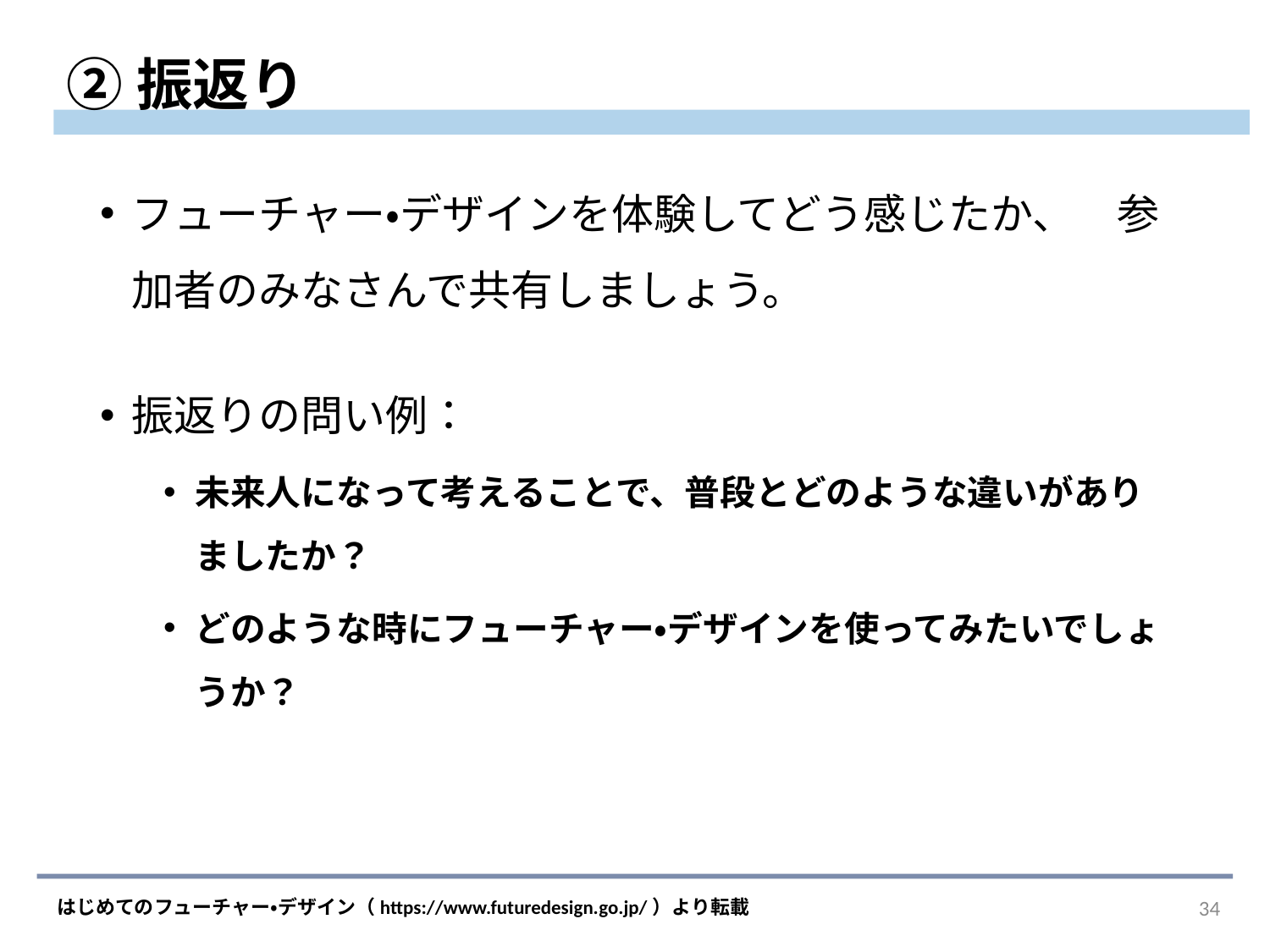

# ②振返り
フューチャー・デザインを体験してどう感じたか、　参加者のみなさんで共有しましょう。

振返りの問い例：
未来人になって考えることで、普段とどのような違いがありましたか？
どのような時にフューチャー・デザインを使ってみたいでしょうか？
34